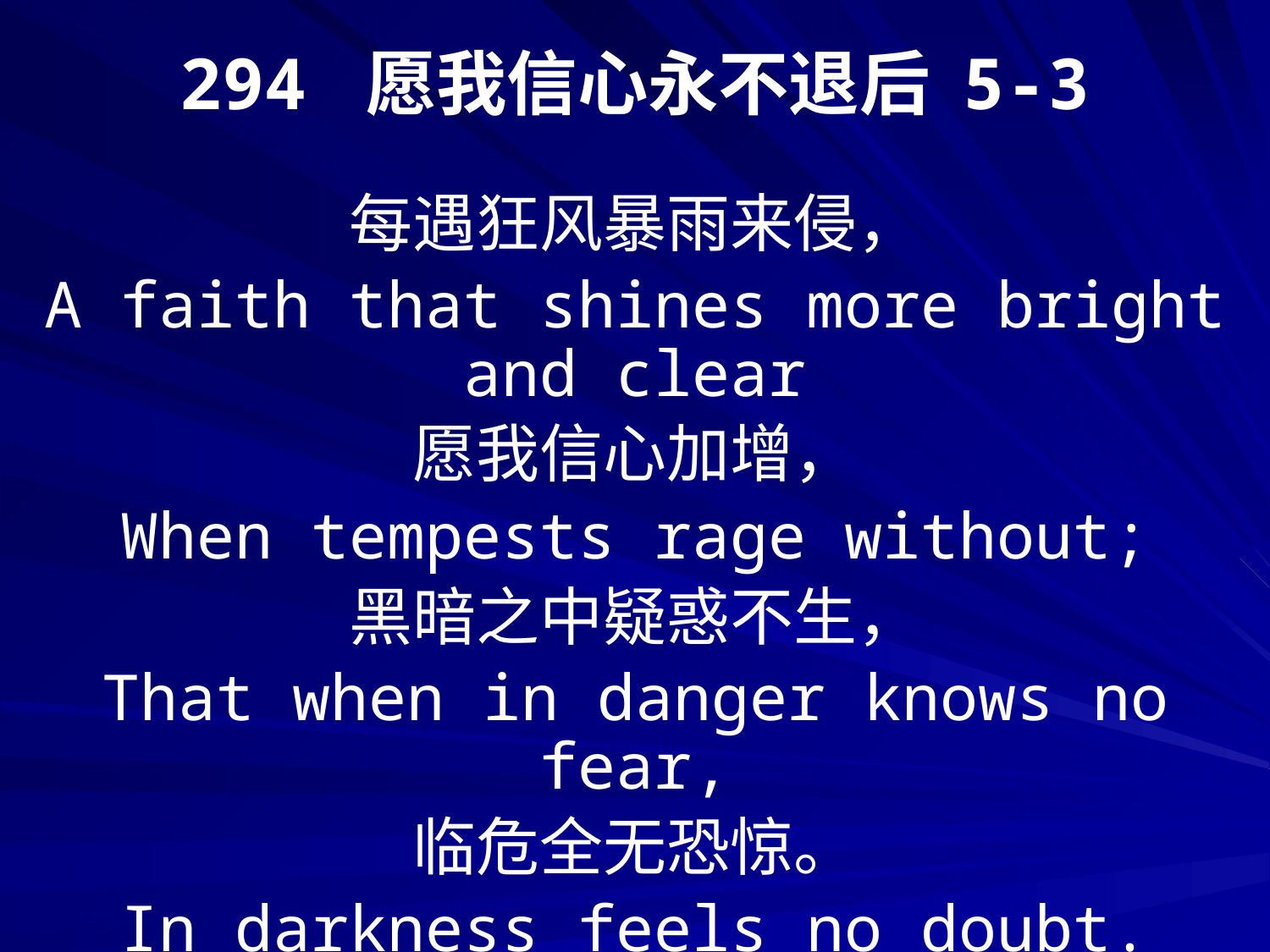

294 愿我信心永不退后 5-3

每遇狂风暴雨来侵，
A faith that shines more bright and clear
愿我信心加增，
When tempests rage without;
黑暗之中疑惑不生，
That when in danger knows no fear,
临危全无恐惊。
In darkness feels no doubt.